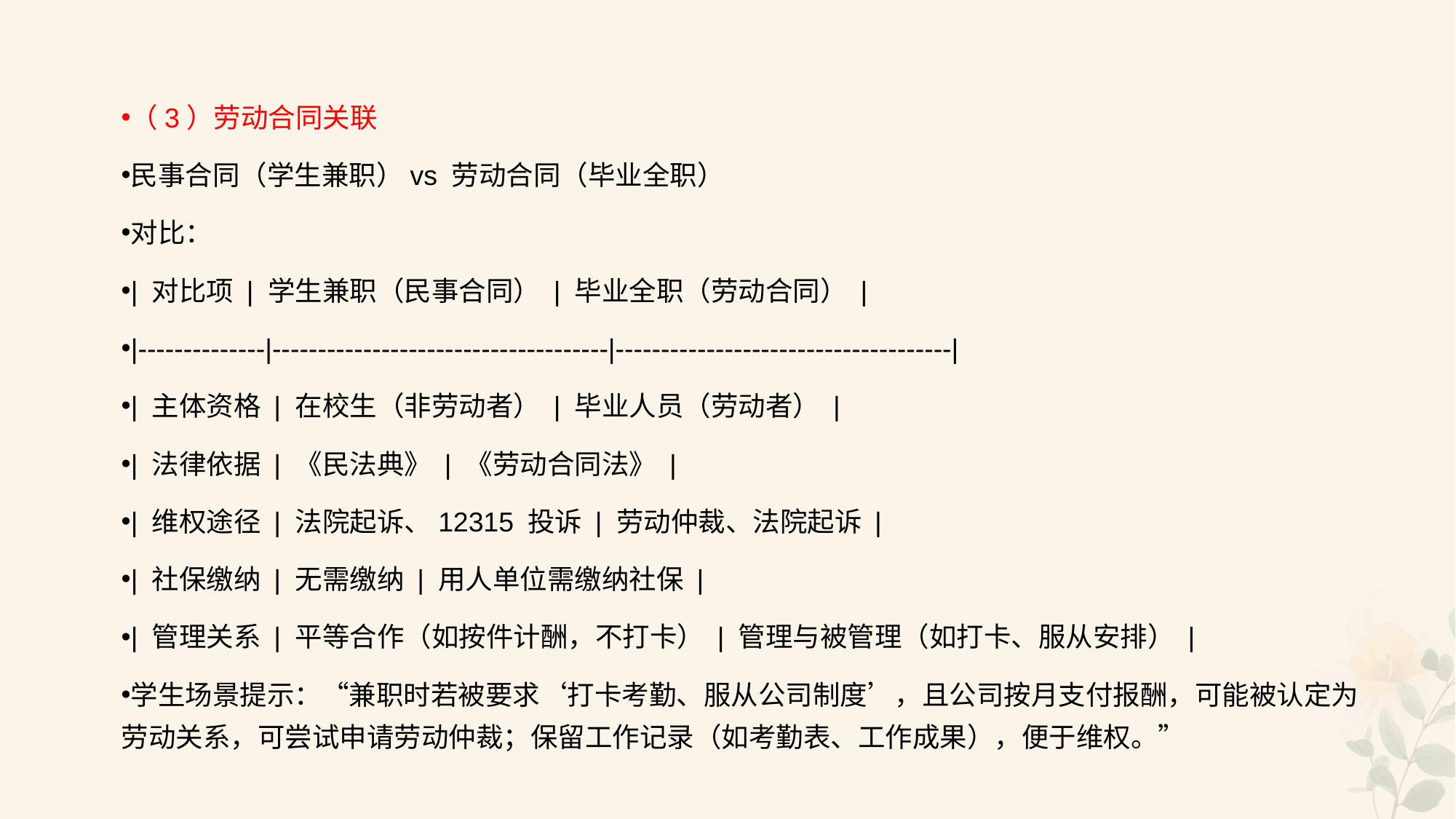

#
（3）劳动合同关联
民事合同（学生兼职）vs 劳动合同（毕业全职）
对比：
| 对比项 | 学生兼职（民事合同） | 毕业全职（劳动合同） |
|--------------|-------------------------------------|-------------------------------------|
| 主体资格 | 在校生（非劳动者） | 毕业人员（劳动者） |
| 法律依据 | 《民法典》 | 《劳动合同法》 |
| 维权途径 | 法院起诉、12315 投诉 | 劳动仲裁、法院起诉 |
| 社保缴纳 | 无需缴纳 | 用人单位需缴纳社保 |
| 管理关系 | 平等合作（如按件计酬，不打卡） | 管理与被管理（如打卡、服从安排） |
学生场景提示：“兼职时若被要求‘打卡考勤、服从公司制度’，且公司按月支付报酬，可能被认定为劳动关系，可尝试申请劳动仲裁；保留工作记录（如考勤表、工作成果），便于维权。”